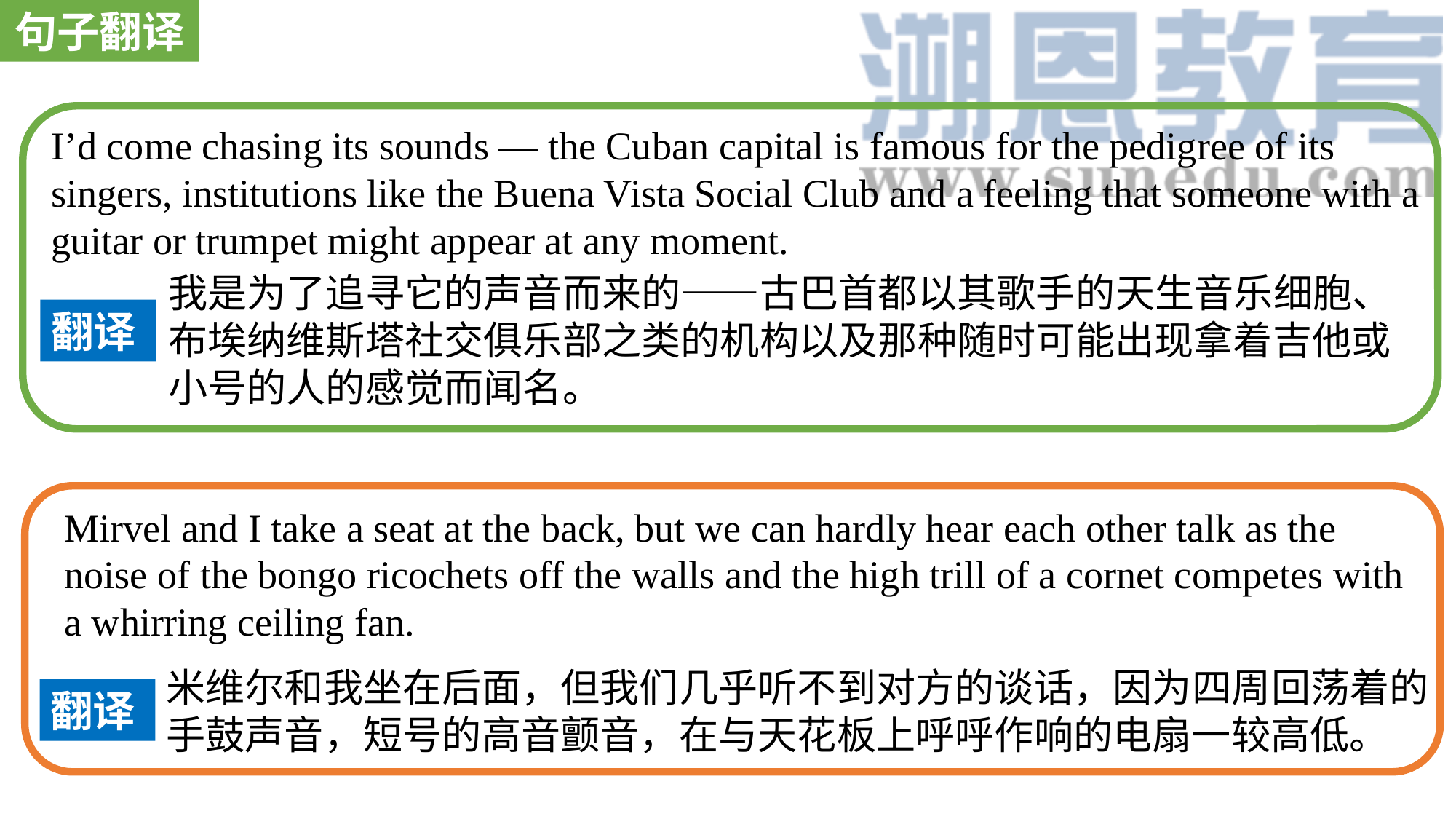

句子翻译

I’d come chasing its sounds — the Cuban capital is famous for the pedigree of its singers, institutions like the Buena Vista Social Club and a feeling that someone with a guitar or trumpet might appear at any moment.
我是为了追寻它的声音而来的——古巴首都以其歌手的天生音乐细胞、布埃纳维斯塔社交俱乐部之类的机构以及那种随时可能出现拿着吉他或小号的人的感觉而闻名。
翻译

Mirvel and I take a seat at the back, but we can hardly hear each other talk as the noise of the bongo ricochets off the walls and the high trill of a cornet competes with a whirring ceiling fan.
米维尔和我坐在后面，但我们几乎听不到对方的谈话，因为四周回荡着的手鼓声音，短号的高音颤音，在与天花板上呼呼作响的电扇一较高低。
翻译